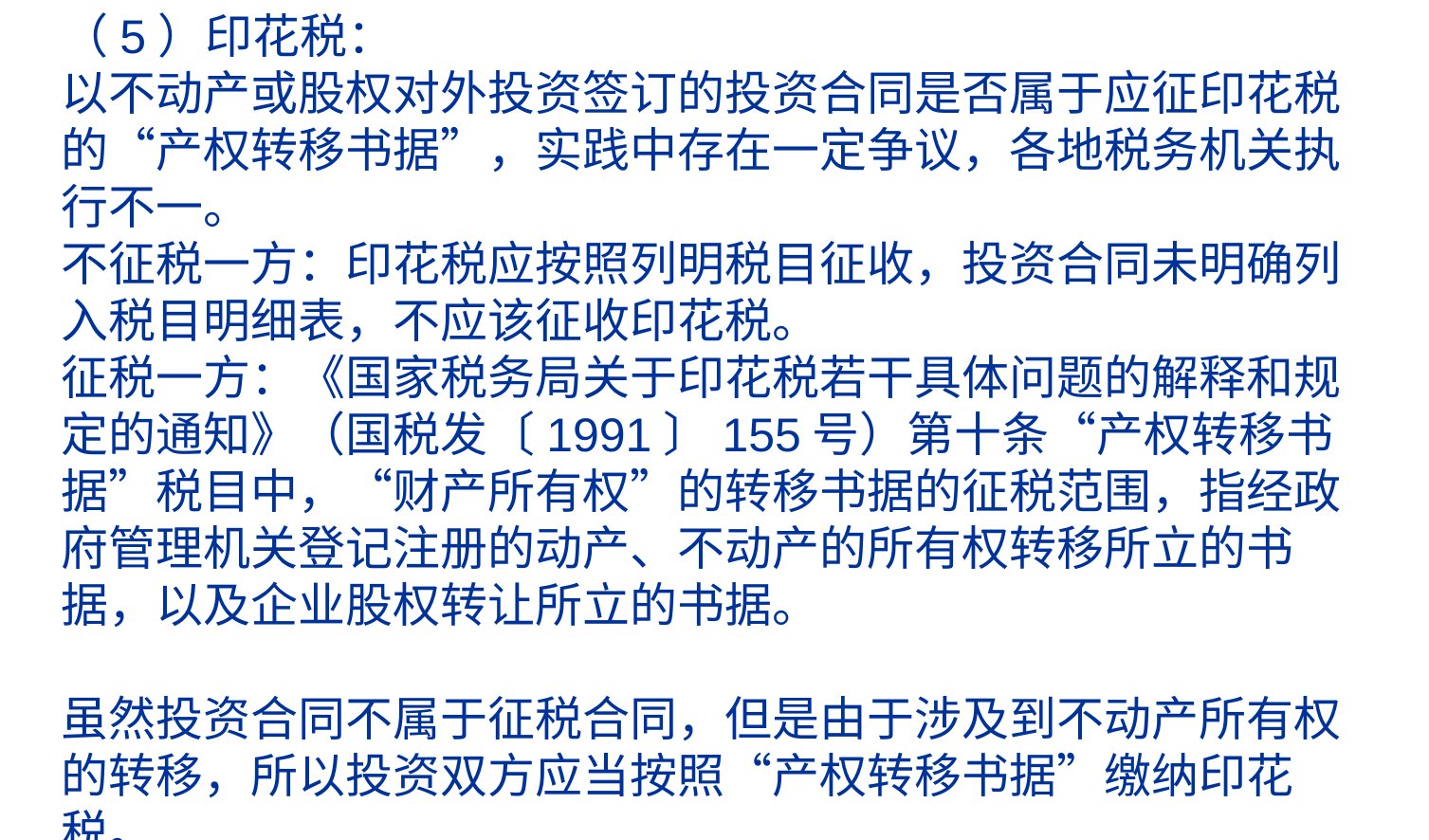

# （5）印花税： 以不动产或股权对外投资签订的投资合同是否属于应征印花税的“产权转移书据”，实践中存在一定争议，各地税务机关执行不一。 不征税一方：印花税应按照列明税目征收，投资合同未明确列入税目明细表，不应该征收印花税。 征税一方：《国家税务局关于印花税若干具体问题的解释和规定的通知》（国税发〔1991〕155号）第十条“产权转移书据”税目中，“财产所有权”的转移书据的征税范围，指经政府管理机关登记注册的动产、不动产的所有权转移所立的书据，以及企业股权转让所立的书据。 虽然投资合同不属于征税合同，但是由于涉及到不动产所有权的转移，所以投资双方应当按照“产权转移书据”缴纳印花税。